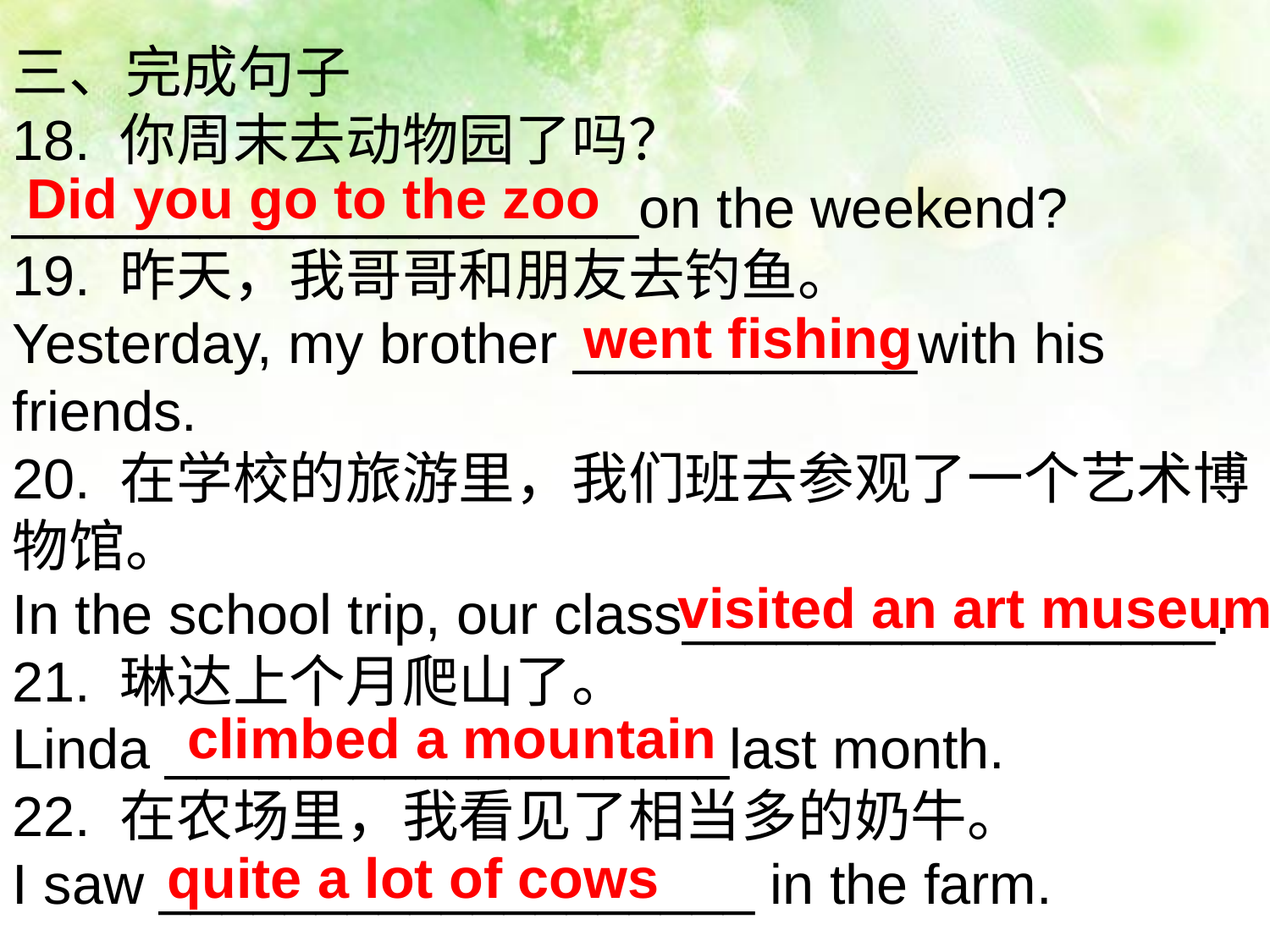

三、完成句子
18. 你周末去动物园了吗？____________________on the weekend?
19. 昨天，我哥哥和朋友去钓鱼。
Yesterday, my brother ___________with his friends.
20. 在学校的旅游里，我们班去参观了一个艺术博物馆。
In the school trip, our class_________________.
21. 琳达上个月爬山了。
Linda __________________last month.
22. 在农场里，我看见了相当多的奶牛。
I saw ___________________ in the farm.
Did you go to the zoo
went fishing
visited an art museum
climbed a mountain
quite a lot of cows